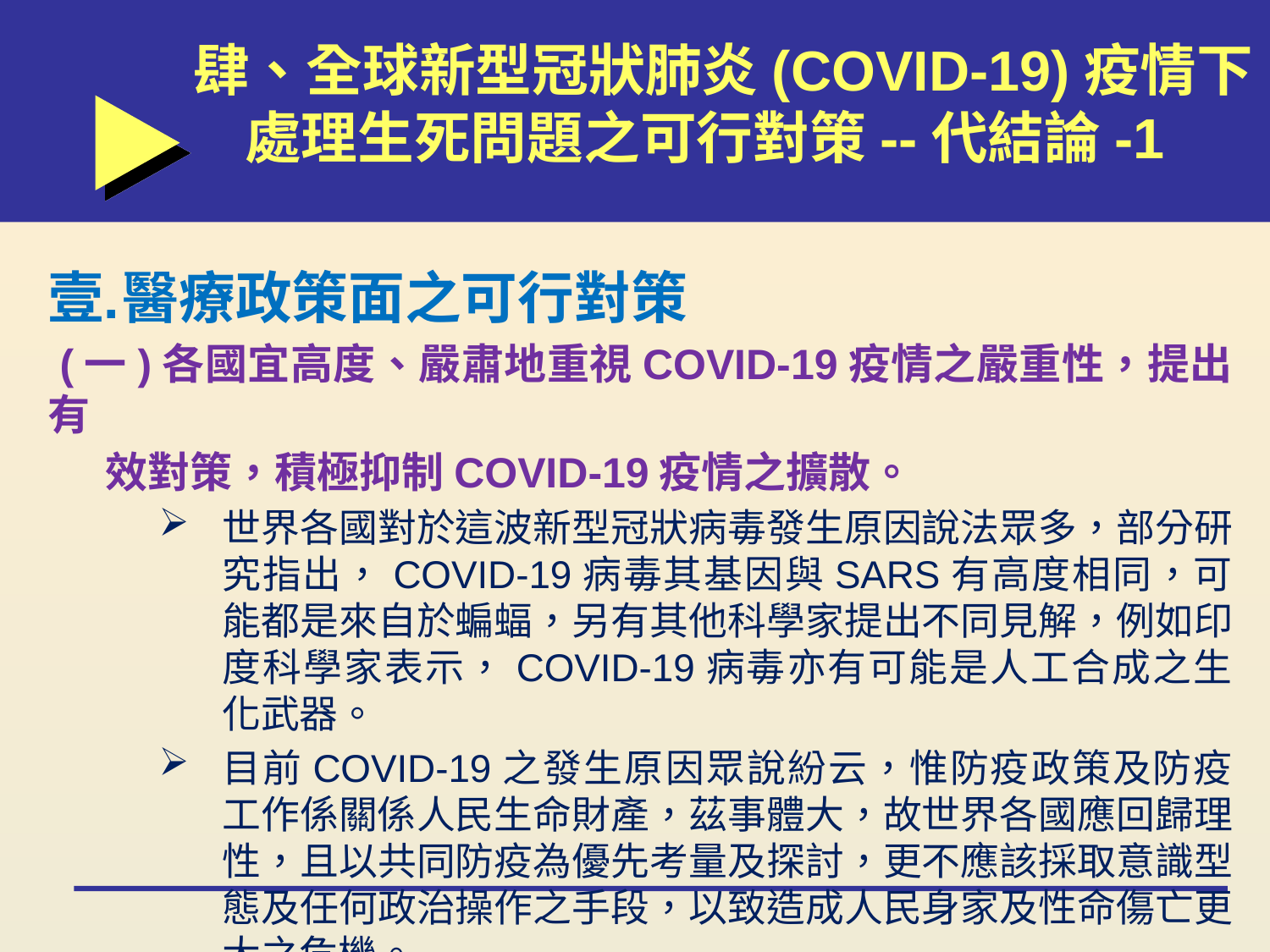

肆、全球新型冠狀肺炎(COVID-19)疫情下
    處理生死問題之可行對策--代結論-1
醫療政策面之可行對策
 (一)各國宜高度、嚴肅地重視COVID-19疫情之嚴重性，提出有
     效對策，積極抑制COVID-19疫情之擴散。
世界各國對於這波新型冠狀病毒發生原因說法眾多，部分研究指出，COVID-19病毒其基因與SARS有高度相同，可能都是來自於蝙蝠，另有其他科學家提出不同見解，例如印度科學家表示，COVID-19病毒亦有可能是人工合成之生化武器。
目前COVID-19之發生原因眾說紛云，惟防疫政策及防疫工作係關係人民生命財產，茲事體大，故世界各國應回歸理性，且以共同防疫為優先考量及探討，更不應該採取意識型態及任何政治操作之手段，以致造成人民身家及性命傷亡更大之危機。